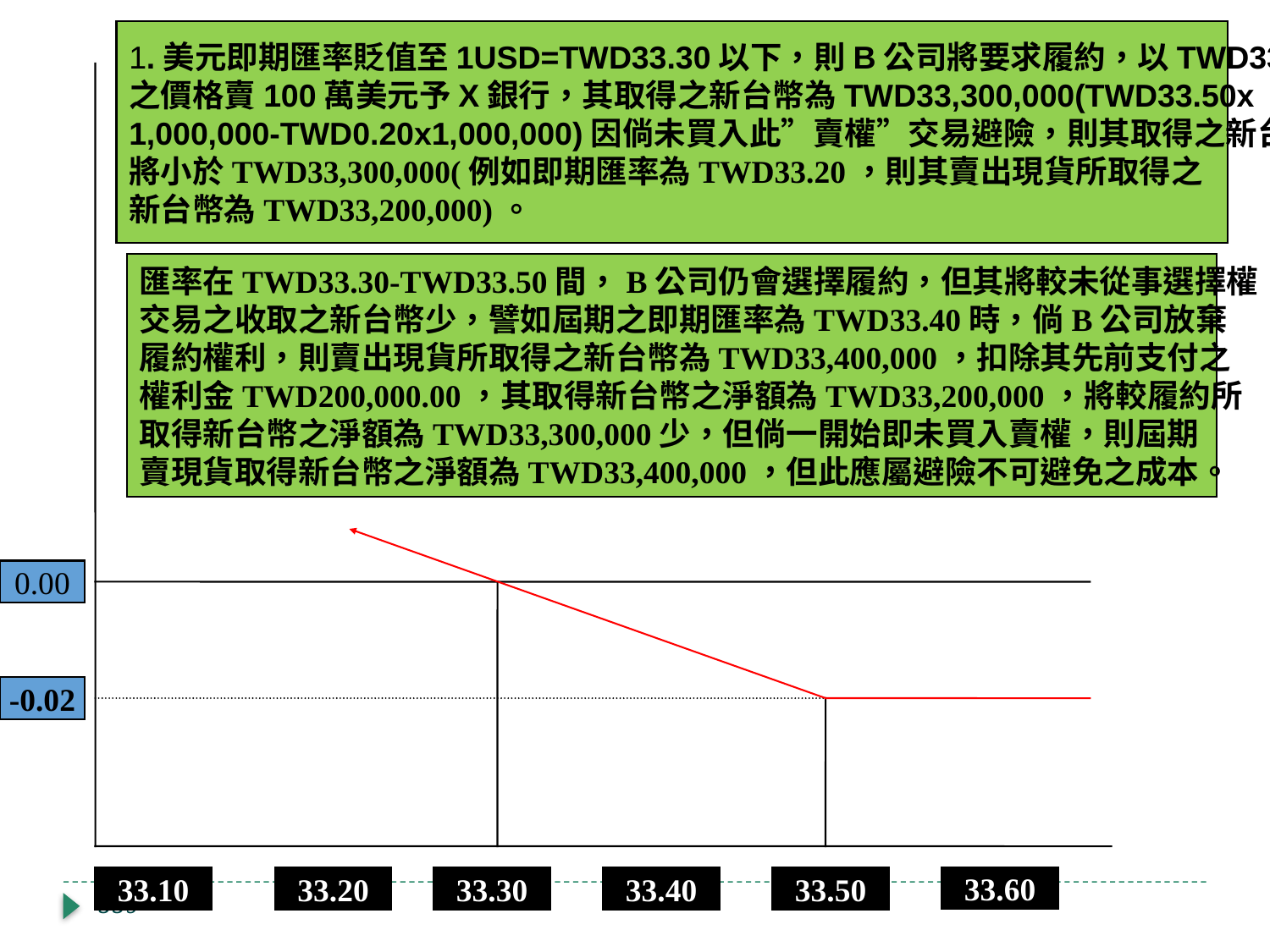

1.美元即期匯率貶值至1USD=TWD33.30以下，則B公司將要求履約，以TWD33.50
之價格賣100萬美元予X銀行，其取得之新台幣為TWD33,300,000(TWD33.50x
1,000,000-TWD0.20x1,000,000)因倘未買入此”賣權”交易避險，則其取得之新台幣
將小於TWD33,300,000(例如即期匯率為TWD33.20，則其賣出現貨所取得之
新台幣為TWD33,200,000)。

匯率在TWD33.30-TWD33.50間，B公司仍會選擇履約，但其將較未從事選擇權
交易之收取之新台幣少，譬如屆期之即期匯率為TWD33.40時，倘B公司放棄
履約權利，則賣出現貨所取得之新台幣為TWD33,400,000，扣除其先前支付之
權利金TWD200,000.00，其取得新台幣之淨額為TWD33,200,000，將較履約所
取得新台幣之淨額為TWD33,300,000少，但倘一開始即未買入賣權，則屆期
賣現貨取得新台幣之淨額為TWD33,400,000，但此應屬避險不可避免之成本。

0.00

-0.02

33.10
33.20
33.30
33.40
33.50
33.60
559